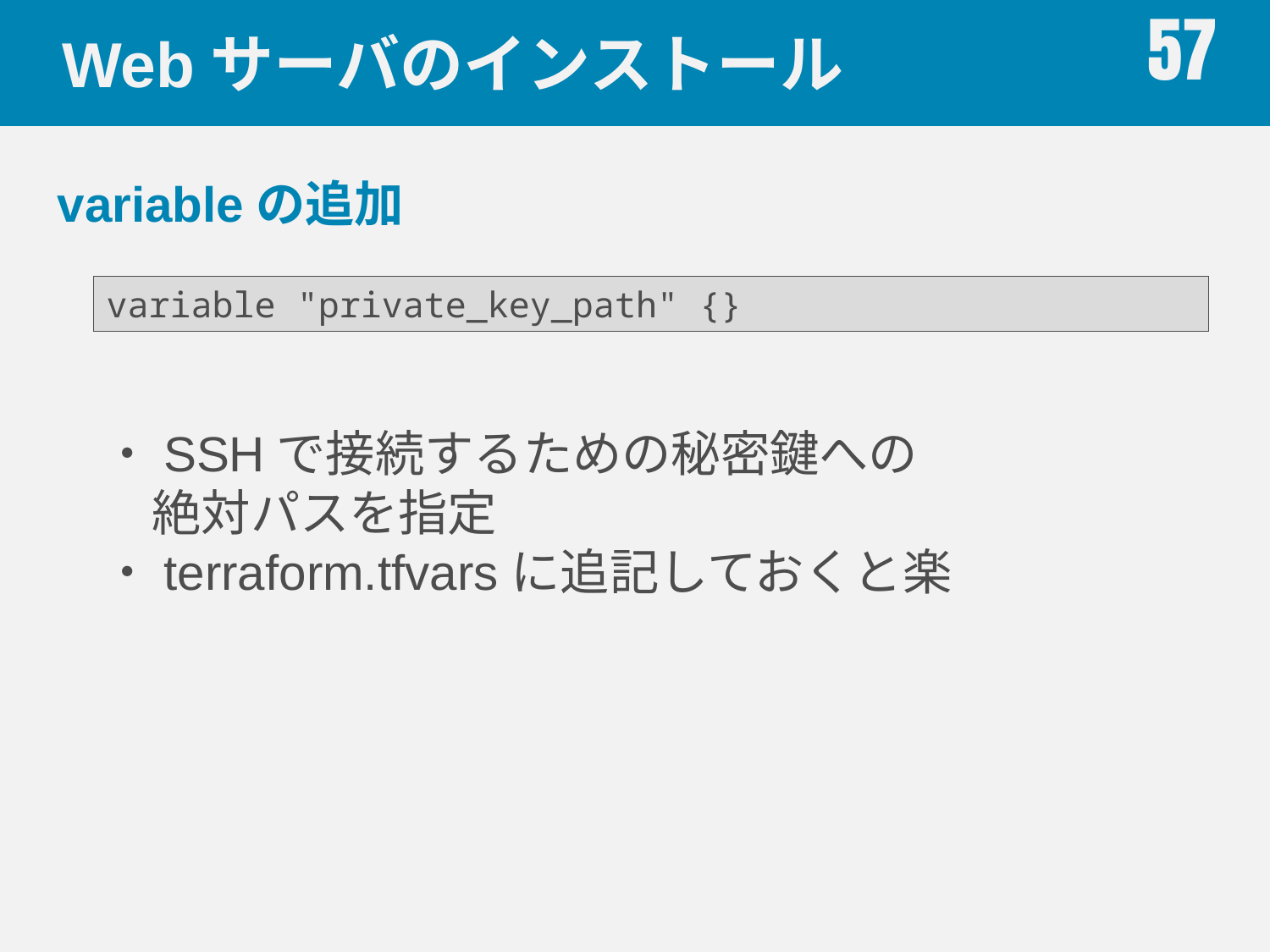

# Webサーバのインストール
 57
variableの追加
variable "private_key_path" {}
・SSHで接続するための秘密鍵への
　絶対パスを指定
・terraform.tfvarsに追記しておくと楽